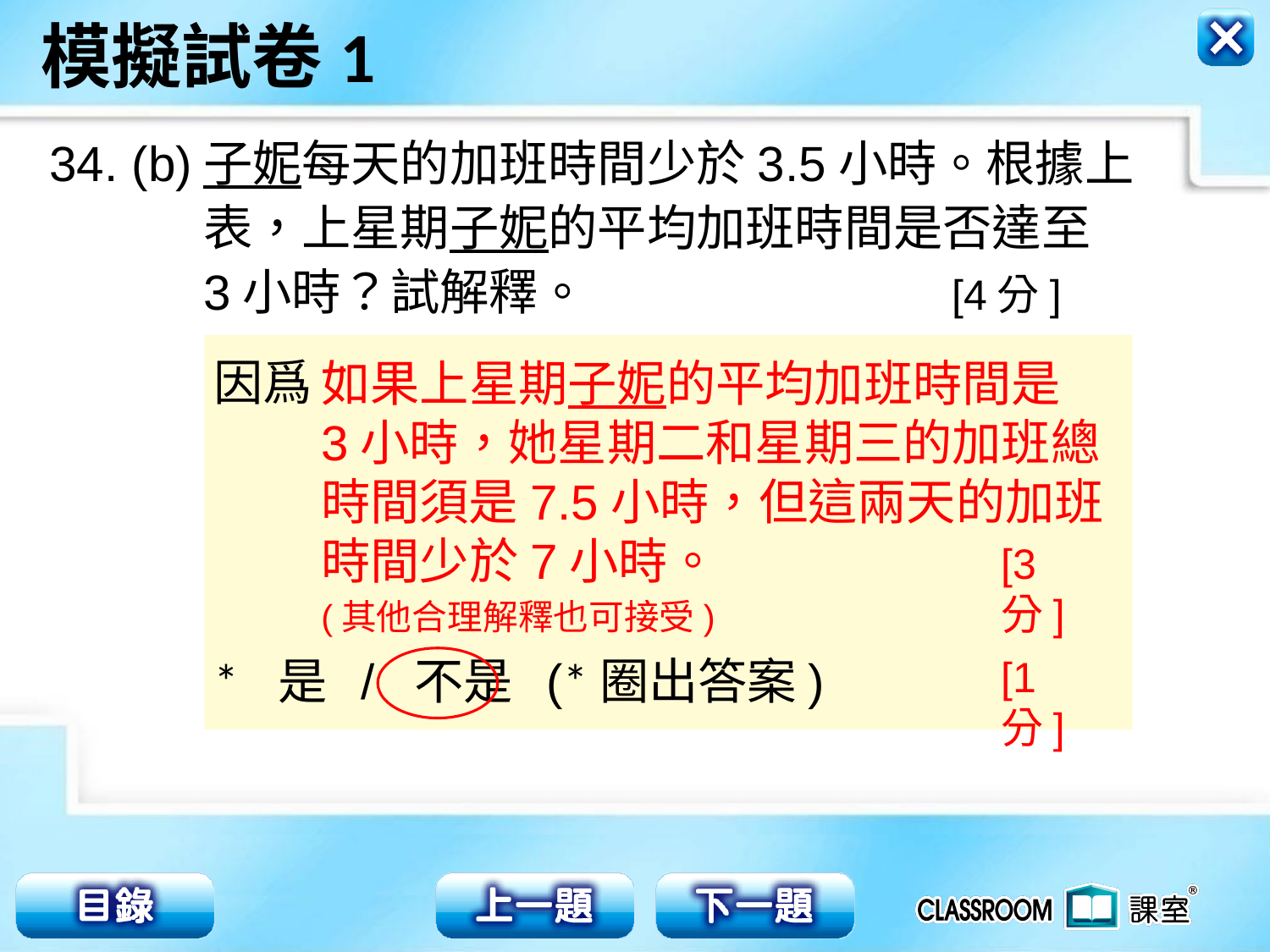

34. (b)
子妮每天的加班時間少於3.5小時。根據上
表，上星期子妮的平均加班時間是否達至
3小時？試解釋。                                [4分]

因爲
如果上星期子妮的平均加班時間是
3小時，她星期二和星期三的加班總
時間須是7.5小時，但這兩天的加班
時間少於7小時。
[3分]
(其他合理解釋也可接受)
*  是  /  不是  (*圈出答案)
[1分]